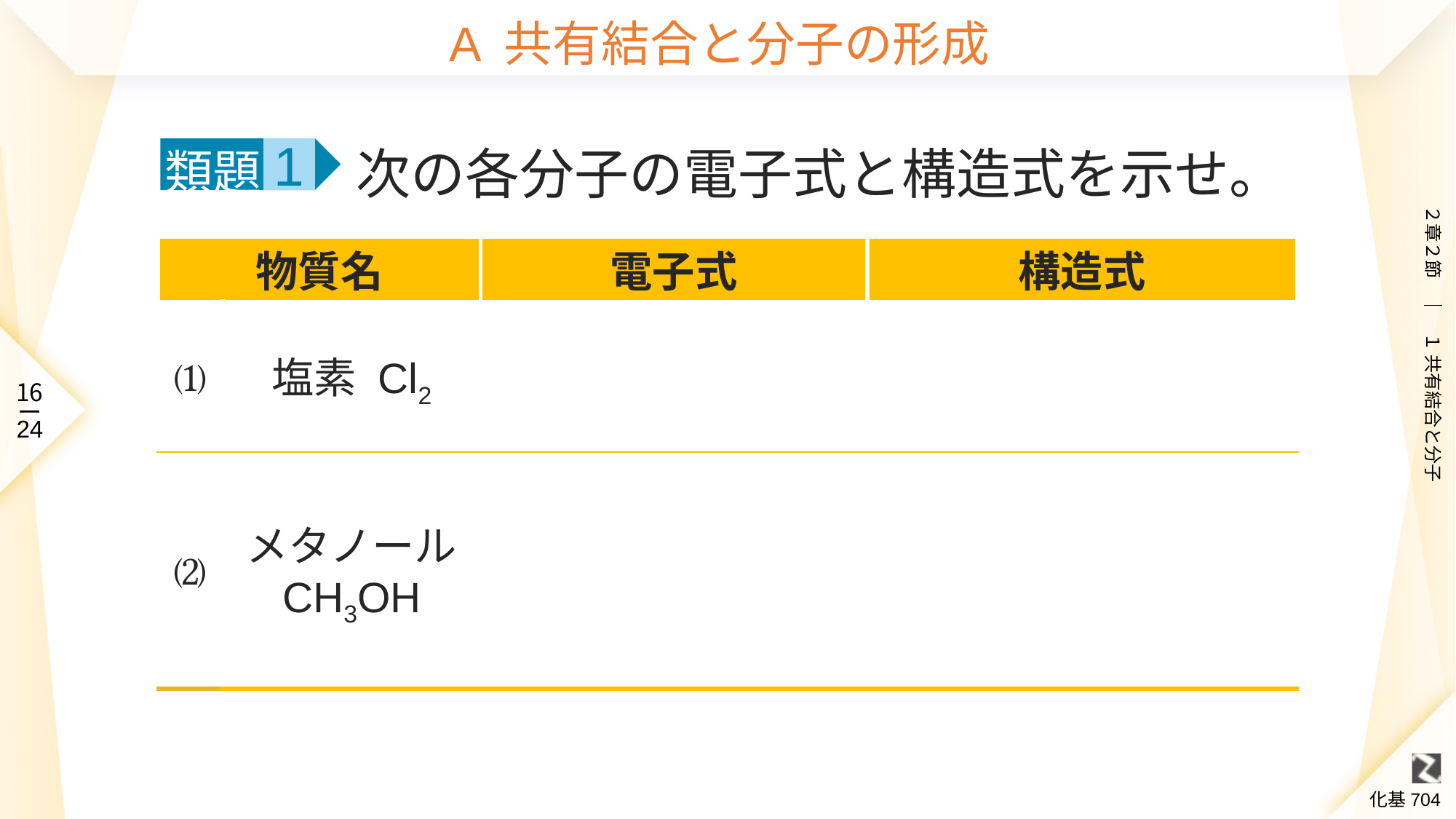

# A 共有結合と分子の形成
次の各分子の電子式と構造式を示せ。
類題
1
| 物質名 | 物質名 | 電子式 | 構造式 |
| --- | --- | --- | --- |
| ⑴ | 塩素 Cl2 |  |  |
| ⑵ | メタノール CH3OH |  |  |

Cl
Cl

Cl
Cl

H
H
C
O
H
H

H

H
C
O
H

H